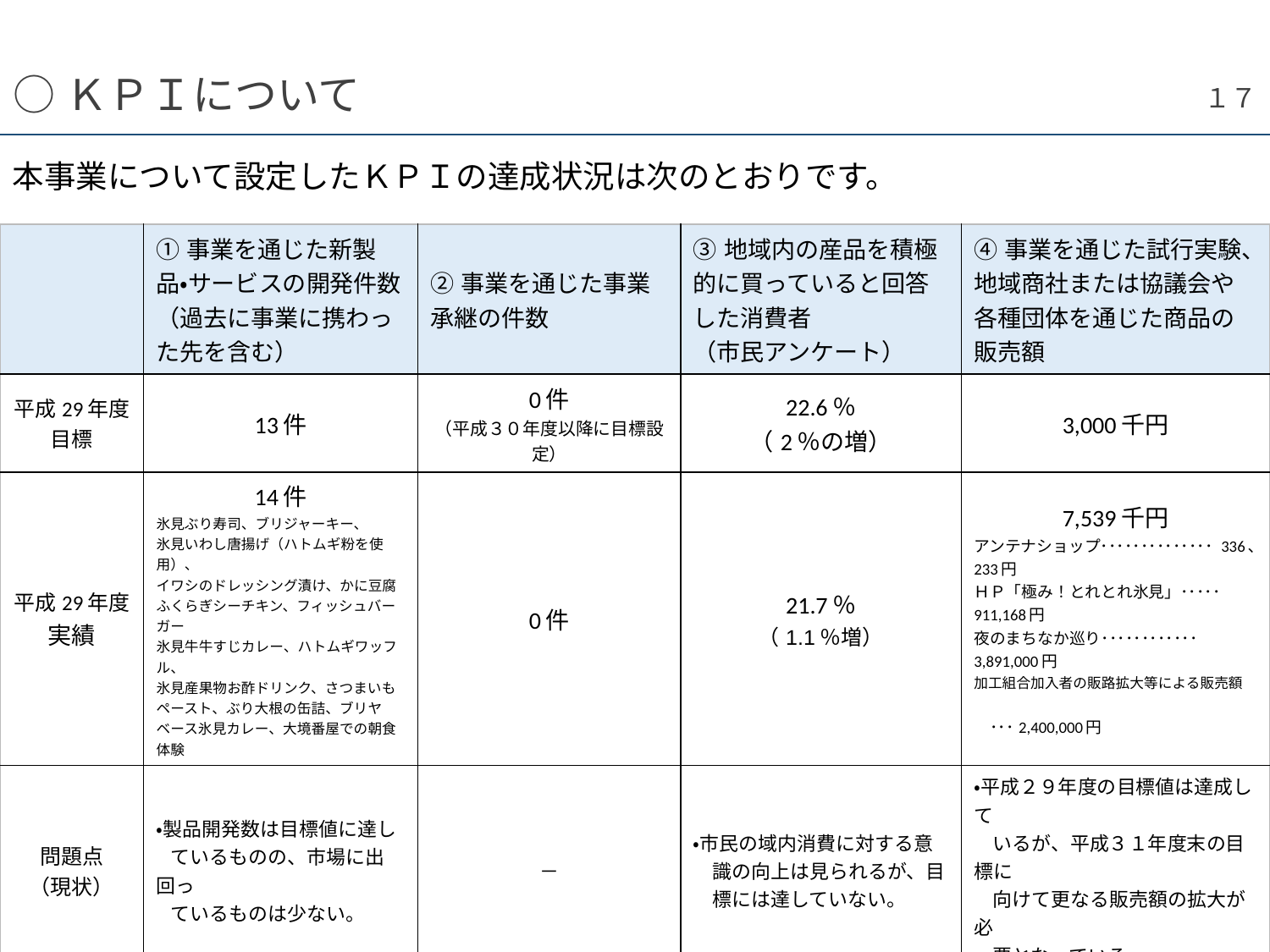

１７
# ○ＫＰＩについて
本事業について設定したＫＰＩの達成状況は次のとおりです。
|  | ①事業を通じた新製品・サービスの開発件数 （過去に事業に携わった先を含む） | ②事業を通じた事業承継の件数 | ③地域内の産品を積極的に買っていると回答した消費者 （市民アンケート） | ④事業を通じた試行実験、地域商社または協議会や各種団体を通じた商品の販売額 |
| --- | --- | --- | --- | --- |
| 平成29年度 目標 | 13件 | 0件 （平成３０年度以降に目標設定） | 22.6％ （2％の増） | 3,000千円 |
| 平成29年度実績 | 14件 氷見ぶり寿司、ブリジャーキー、 氷見いわし唐揚げ（ハトムギ粉を使用）、 イワシのドレッシング漬け、かに豆腐 ふくらぎシーチキン、フィッシュバーガー 氷見牛牛すじカレー、ハトムギワッフル、 氷見産果物お酢ドリンク、さつまいもペースト、ぶり大根の缶詰、ブリヤベース氷見カレー、大境番屋での朝食体験 | 0件 | 21.7％ （1.1％増） | 7,539千円 アンテナショップ･･････････････ 336､233円 ＨＰ「極み！とれとれ氷見」･････911,168円 夜のまちなか巡り････････････3,891,000円 加工組合加入者の販路拡大等による販売額 　　　　　　　　　　　　　　　　　･･･2,400,000円 |
| 問題点 （現状） | ・製品開発数は目標値に達し ているものの、市場に出回っ ているものは少ない。 | － | ・市民の域内消費に対する意 識の向上は見られるが、目 標には達していない。 | ・平成２９年度の目標値は達成して いるが、平成３１年度末の目標に 向けて更なる販売額の拡大が必 要となっている。 |
| 課題 | ・流通ルートの確保 ・消費者ニーズに合った商品 開発 | － | ・地域内消費意欲の向上の機 運を高めること。 ・氷見の特産品等を買ったり、 食べたりする機会を増やすこ と。 | ・販路の多様化・拡大 |
| 平成31年度目標 | 38件 | 4件 | 26.3％ | 28,000千円 |